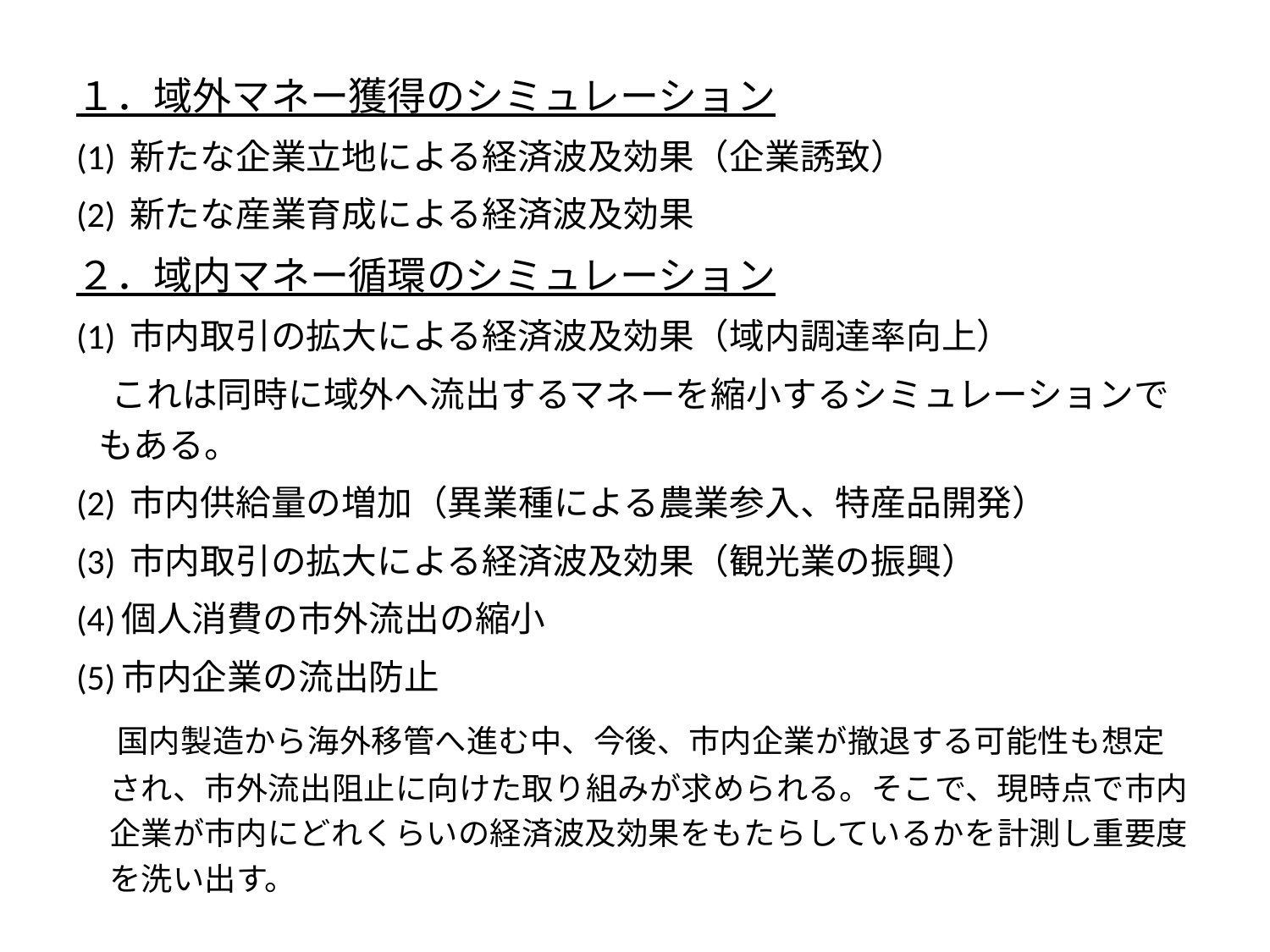

１．域外マネー獲得のシミュレーション
(1) 新たな企業立地による経済波及効果（企業誘致）
(2) 新たな産業育成による経済波及効果
２．域内マネー循環のシミュレーション
(1) 市内取引の拡大による経済波及効果（域内調達率向上）
　これは同時に域外へ流出するマネーを縮小するシミュレーションでもある。
(2) 市内供給量の増加（異業種による農業参入、特産品開発）
(3) 市内取引の拡大による経済波及効果（観光業の振興）
(4)個人消費の市外流出の縮小
(5)市内企業の流出防止
    国内製造から海外移管へ進む中、今後、市内企業が撤退する可能性も想定され、市外流出阻止に向けた取り組みが求められる。そこで、現時点で市内企業が市内にどれくらいの経済波及効果をもたらしているかを計測し重要度を洗い出す。